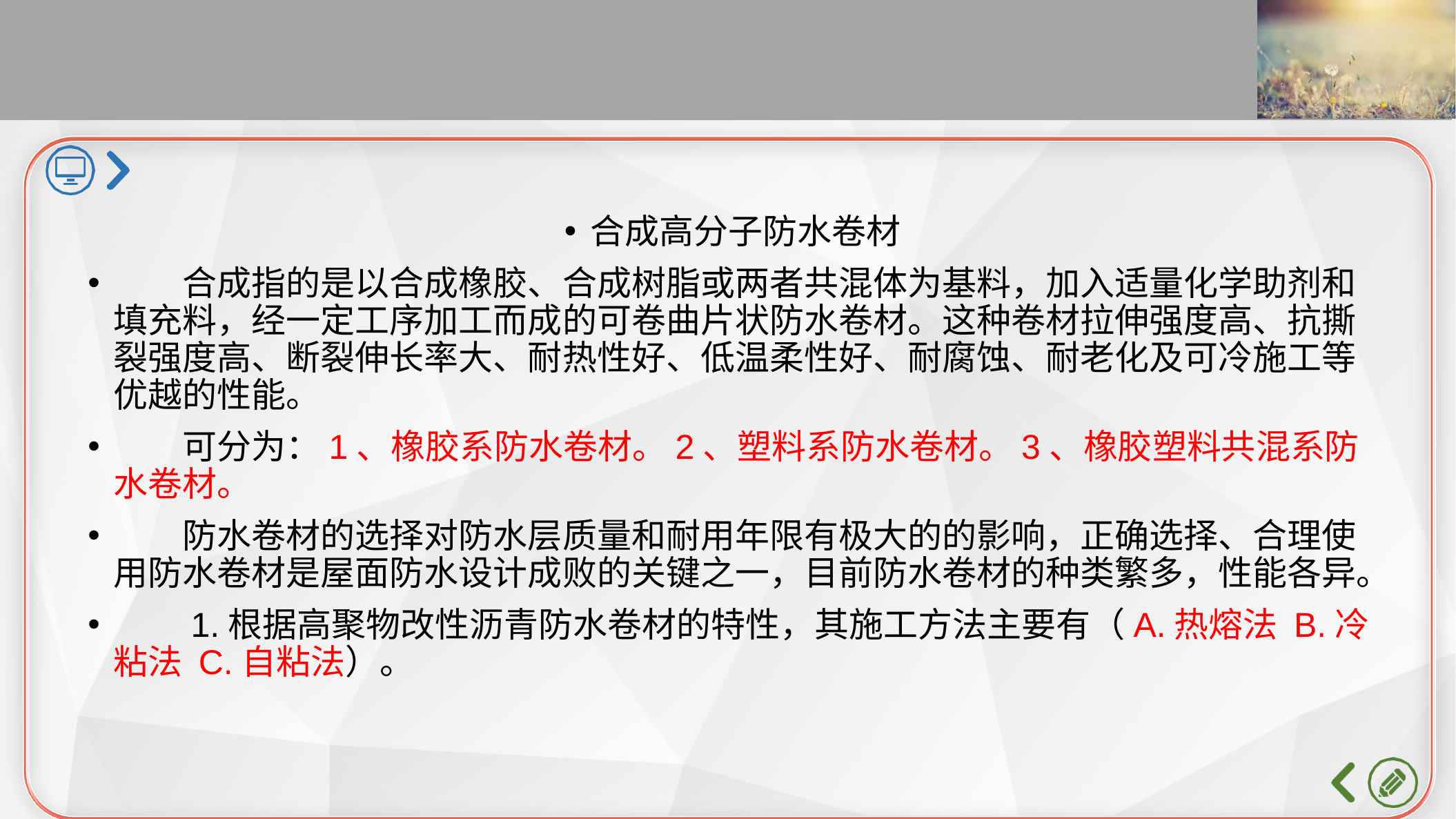

合成高分子防水卷材
　　合成指的是以合成橡胶、合成树脂或两者共混体为基料，加入适量化学助剂和填充料，经一定工序加工而成的可卷曲片状防水卷材。这种卷材拉伸强度高、抗撕裂强度高、断裂伸长率大、耐热性好、低温柔性好、耐腐蚀、耐老化及可冷施工等优越的性能。
　　可分为：1、橡胶系防水卷材。2、塑料系防水卷材。3、橡胶塑料共混系防水卷材。
　　防水卷材的选择对防水层质量和耐用年限有极大的的影响，正确选择、合理使用防水卷材是屋面防水设计成败的关键之一，目前防水卷材的种类繁多，性能各异。
　　1.根据高聚物改性沥青防水卷材的特性，其施工方法主要有（A.热熔法 B.冷粘法 C.自粘法）。